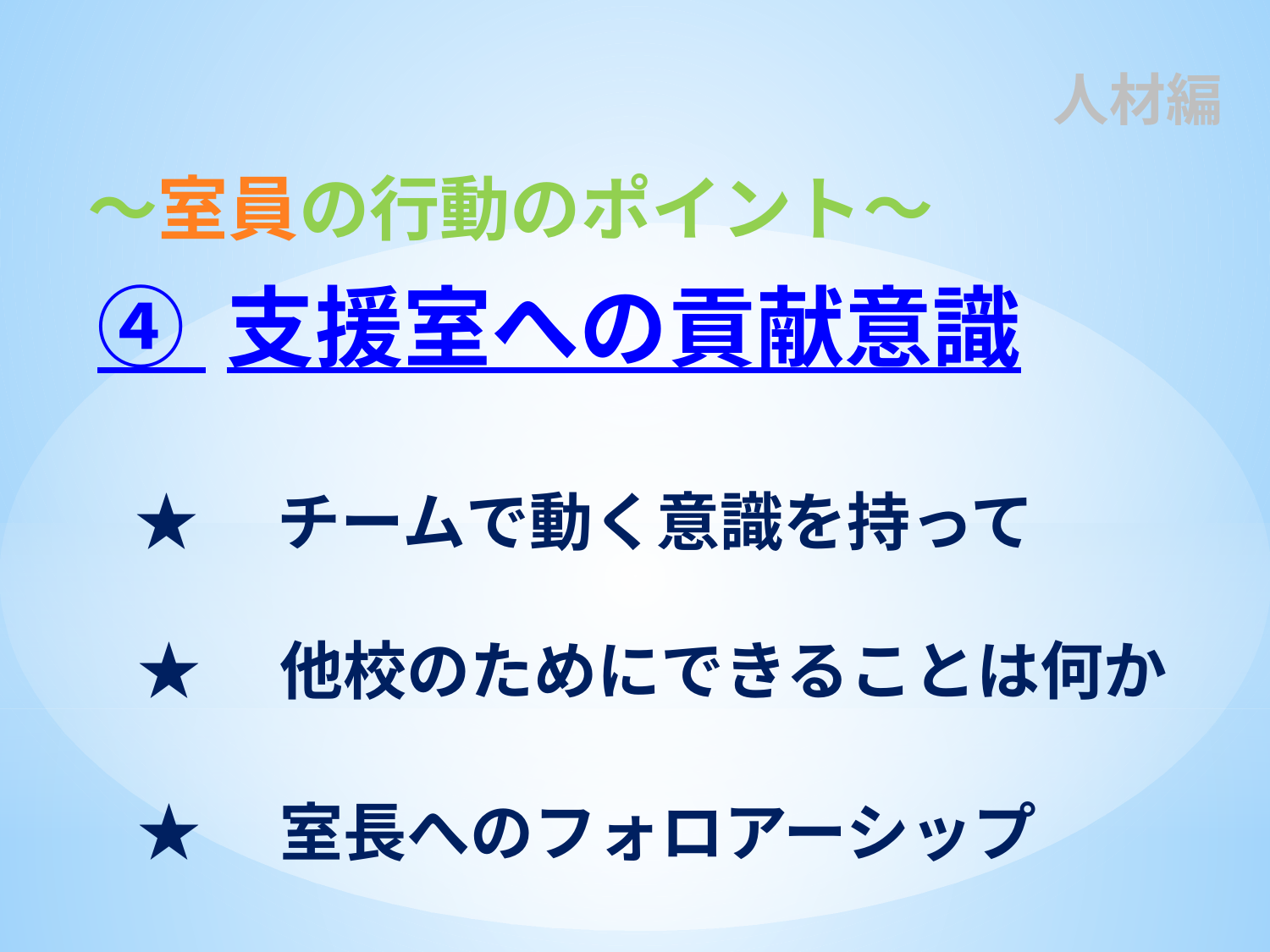

人材編
～室員の行動のポイント～
④ 支援室への貢献意識
★　チームで動く意識を持って
★　他校のためにできることは何か
★　室長へのフォロアーシップ